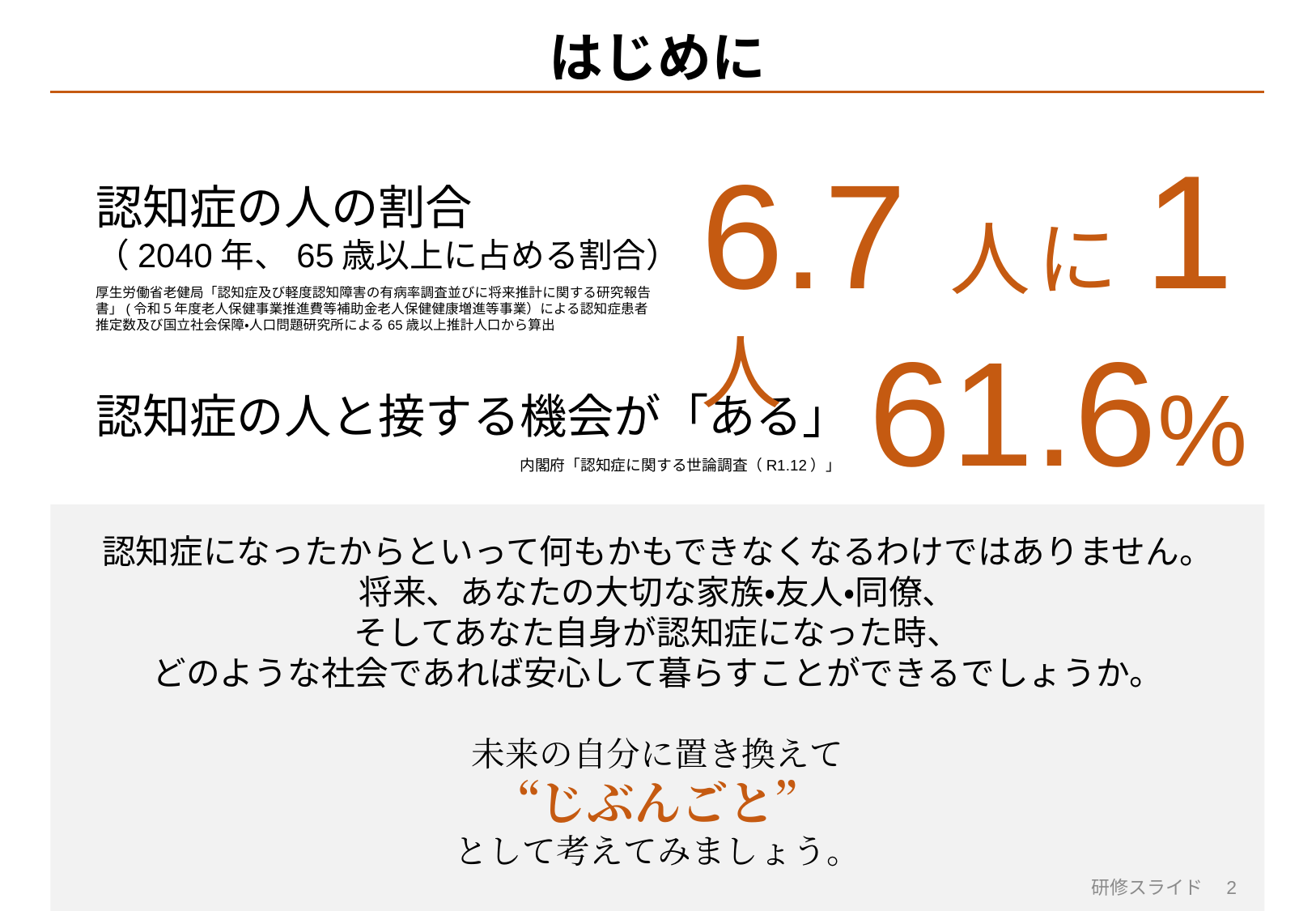

はじめに
6.7人に1人
認知症の人の割合
（2040年、65歳以上に占める割合）
厚生労働省老健局「認知症及び軽度認知障害の有病率調査並びに将来推計に関する研究報告書」(令和５年度老人保健事業推進費等補助金老人保健健康増進等事業）による認知症患者推定数及び国立社会保障・人口問題研究所による65歳以上推計人口から算出
61.6%
認知症の人と接する機会が「ある」
内閣府「認知症に関する世論調査（R1.12）」

認知症になったからといって何もかもできなくなるわけではありません。
将来、あなたの大切な家族・友人・同僚、
そしてあなた自身が認知症になった時、
どのような社会であれば安心して暮らすことができるでしょうか。

未来の自分に置き換えて
“じぶんごと”
として考えてみましょう。
研修スライド　2